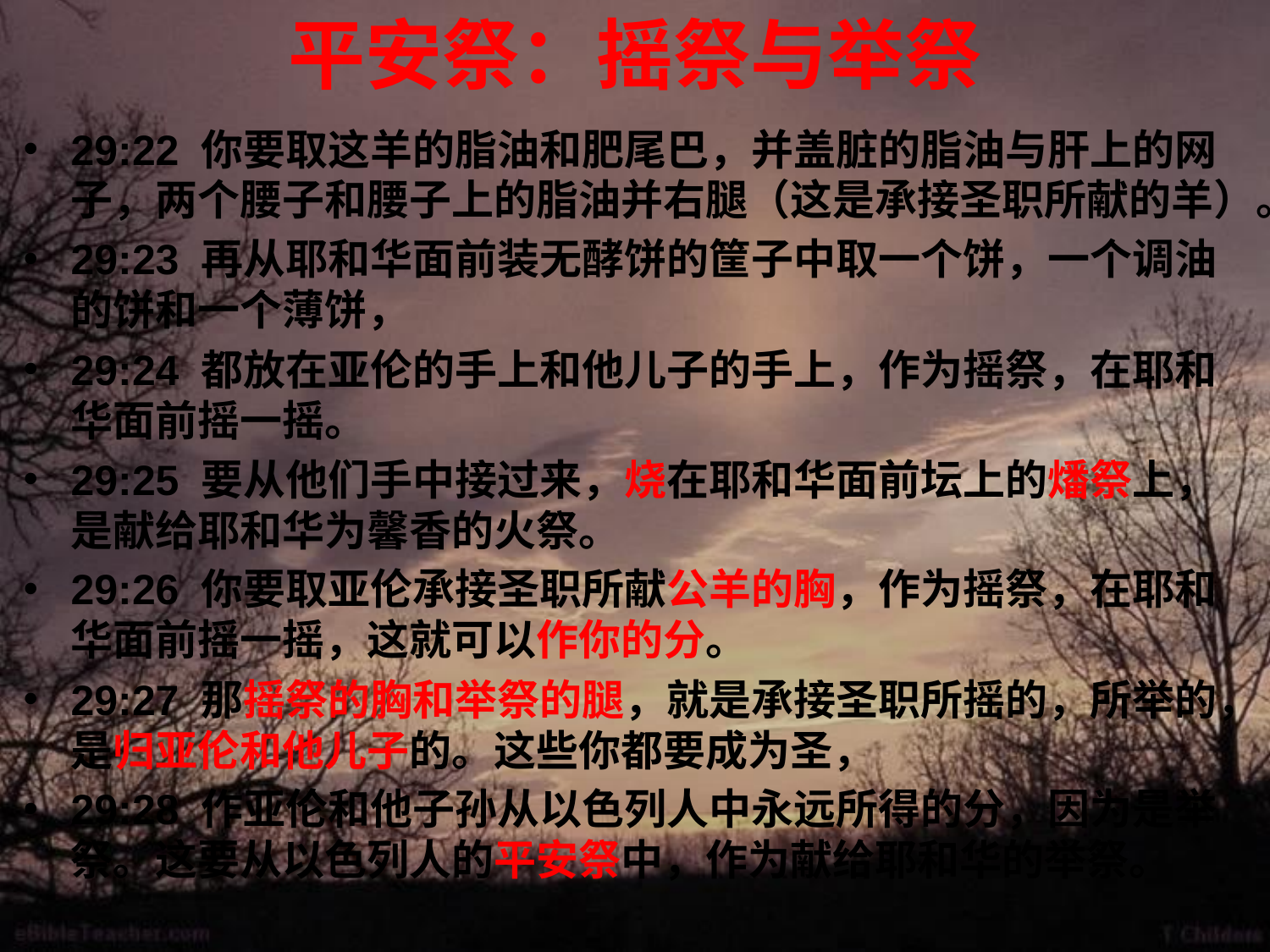

# 平安祭：摇祭与举祭
29:22 你要取这羊的脂油和肥尾巴，并盖脏的脂油与肝上的网子，两个腰子和腰子上的脂油并右腿（这是承接圣职所献的羊）。
29:23 再从耶和华面前装无酵饼的筐子中取一个饼，一个调油的饼和一个薄饼，
29:24 都放在亚伦的手上和他儿子的手上，作为摇祭，在耶和华面前摇一摇。
29:25 要从他们手中接过来，烧在耶和华面前坛上的燔祭上，是献给耶和华为馨香的火祭。
29:26 你要取亚伦承接圣职所献公羊的胸，作为摇祭，在耶和华面前摇一摇，这就可以作你的分。
29:27 那摇祭的胸和举祭的腿，就是承接圣职所摇的，所举的，是归亚伦和他儿子的。这些你都要成为圣，
29:28 作亚伦和他子孙从以色列人中永远所得的分，因为是举祭。这要从以色列人的平安祭中，作为献给耶和华的举祭。